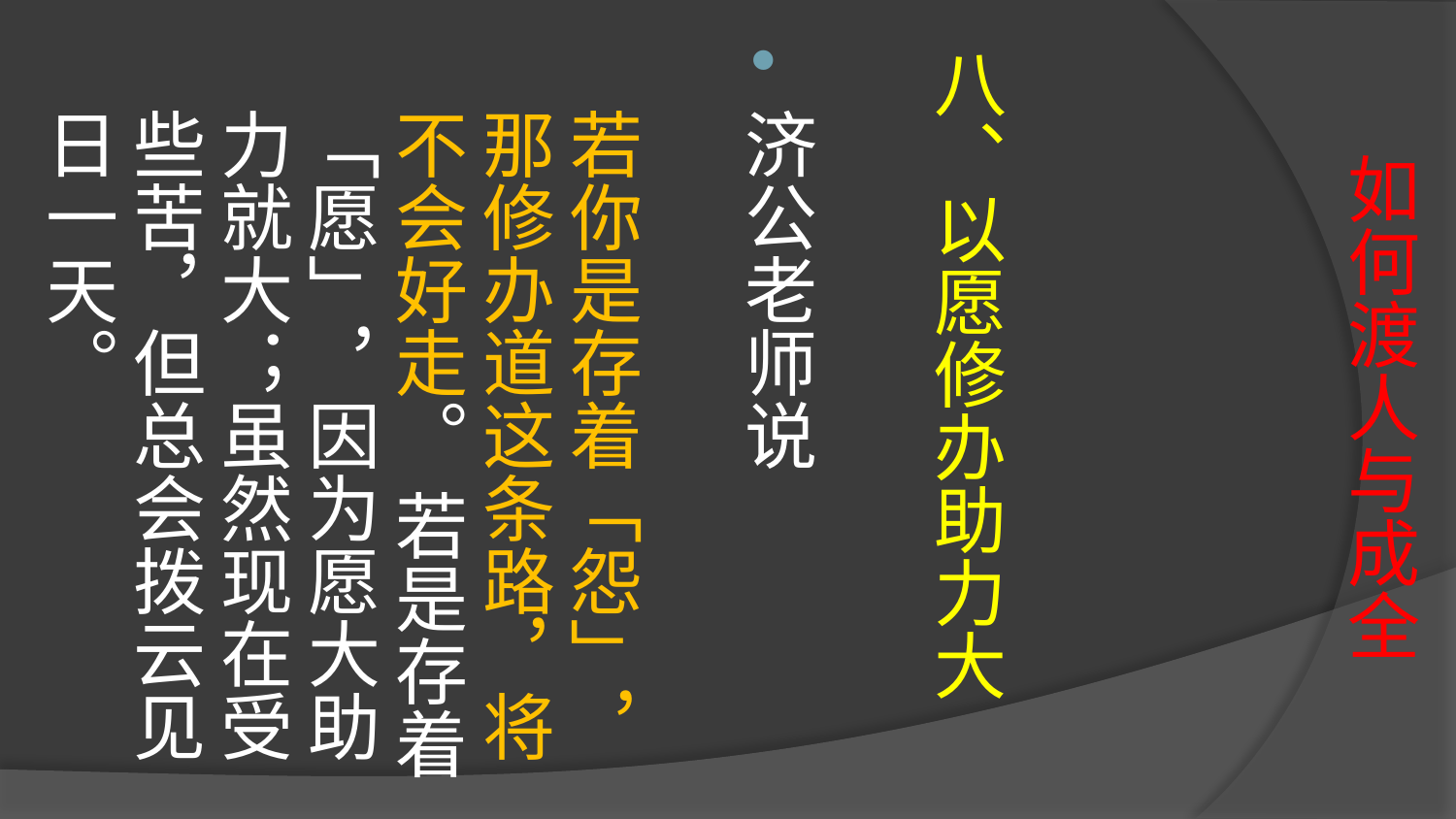

# 如何渡人与成全
八、以愿修办助力大
济公老师说
若你是存着「怨」，那修办道这条路，将不会好走。 若是存着「愿」，因为愿大助力就大；虽然现在受些苦，但总会拨云见日一天。